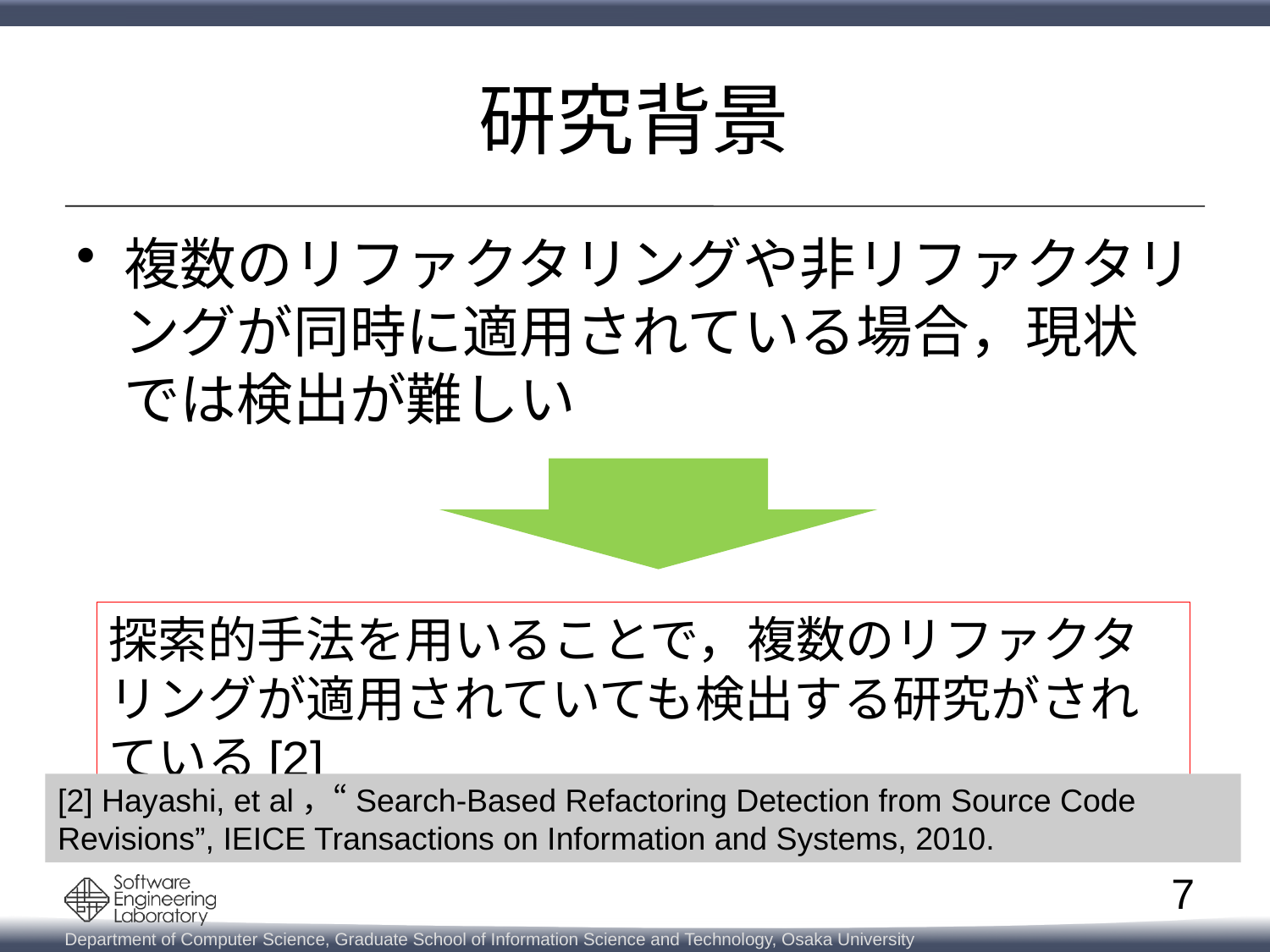

# 研究背景
複数のリファクタリングや非リファクタリングが同時に適用されている場合，現状では検出が難しい

探索的手法を用いることで，複数のリファクタリングが適用されていても検出する研究がされている[2]
[2] Hayashi, et al，“Search-Based Refactoring Detection from Source Code Revisions”, IEICE Transactions on Information and Systems, 2010.
7